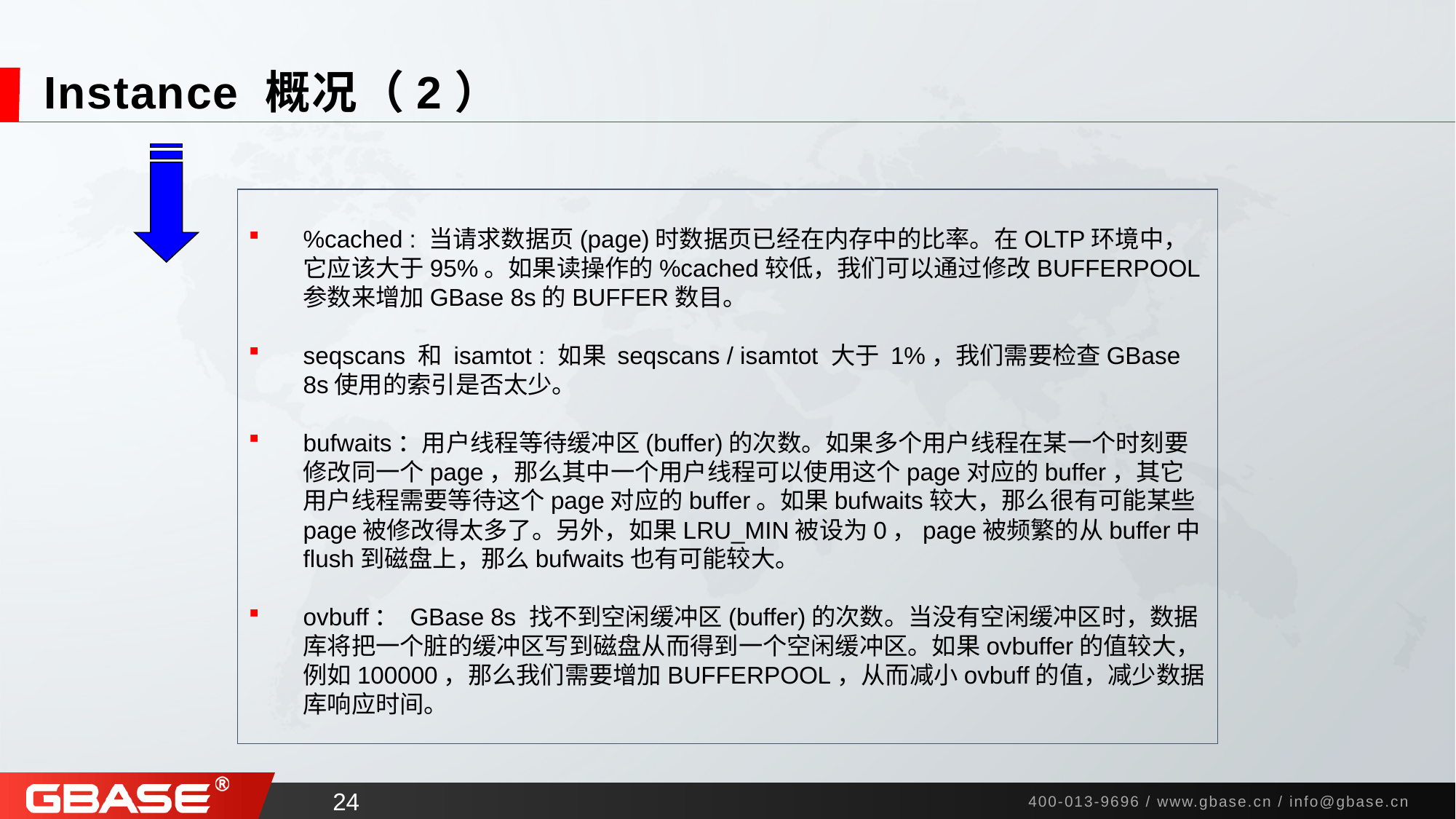

# Instance 概况（2）

%cached : 当请求数据页(page)时数据页已经在内存中的比率。在OLTP环境中，它应该大于95%。如果读操作的%cached较低，我们可以通过修改BUFFERPOOL参数来增加GBase 8s的BUFFER数目。

seqscans 和 isamtot : 如果 seqscans / isamtot 大于 1%，我们需要检查GBase 8s使用的索引是否太少。

bufwaits：用户线程等待缓冲区(buffer)的次数。如果多个用户线程在某一个时刻要修改同一个page，那么其中一个用户线程可以使用这个page对应的buffer，其它用户线程需要等待这个page对应的buffer。如果bufwaits较大，那么很有可能某些page被修改得太多了。另外，如果LRU_MIN被设为0，page被频繁的从buffer中flush到磁盘上，那么bufwaits也有可能较大。

ovbuff： GBase 8s 找不到空闲缓冲区(buffer)的次数。当没有空闲缓冲区时，数据库将把一个脏的缓冲区写到磁盘从而得到一个空闲缓冲区。如果ovbuffer的值较大，例如100000，那么我们需要增加BUFFERPOOL，从而减小ovbuff的值，减少数据库响应时间。